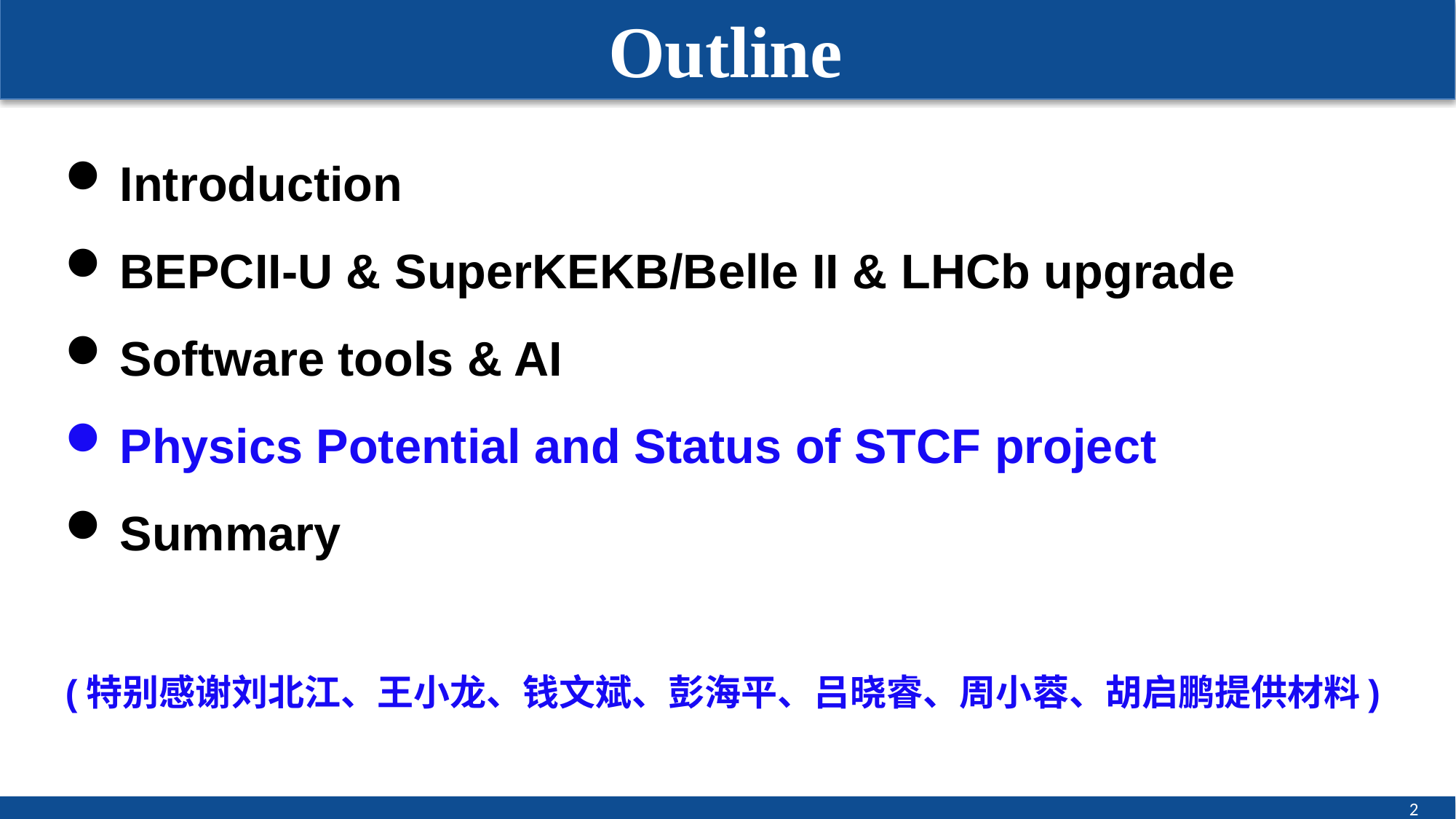

# Outline
Introduction
BEPCII-U & SuperKEKB/Belle II & LHCb upgrade
Software tools & AI
Physics Potential and Status of STCF project
Summary

(特别感谢刘北江、王小龙、钱文斌、彭海平、吕晓睿、周小蓉、胡启鹏提供材料)